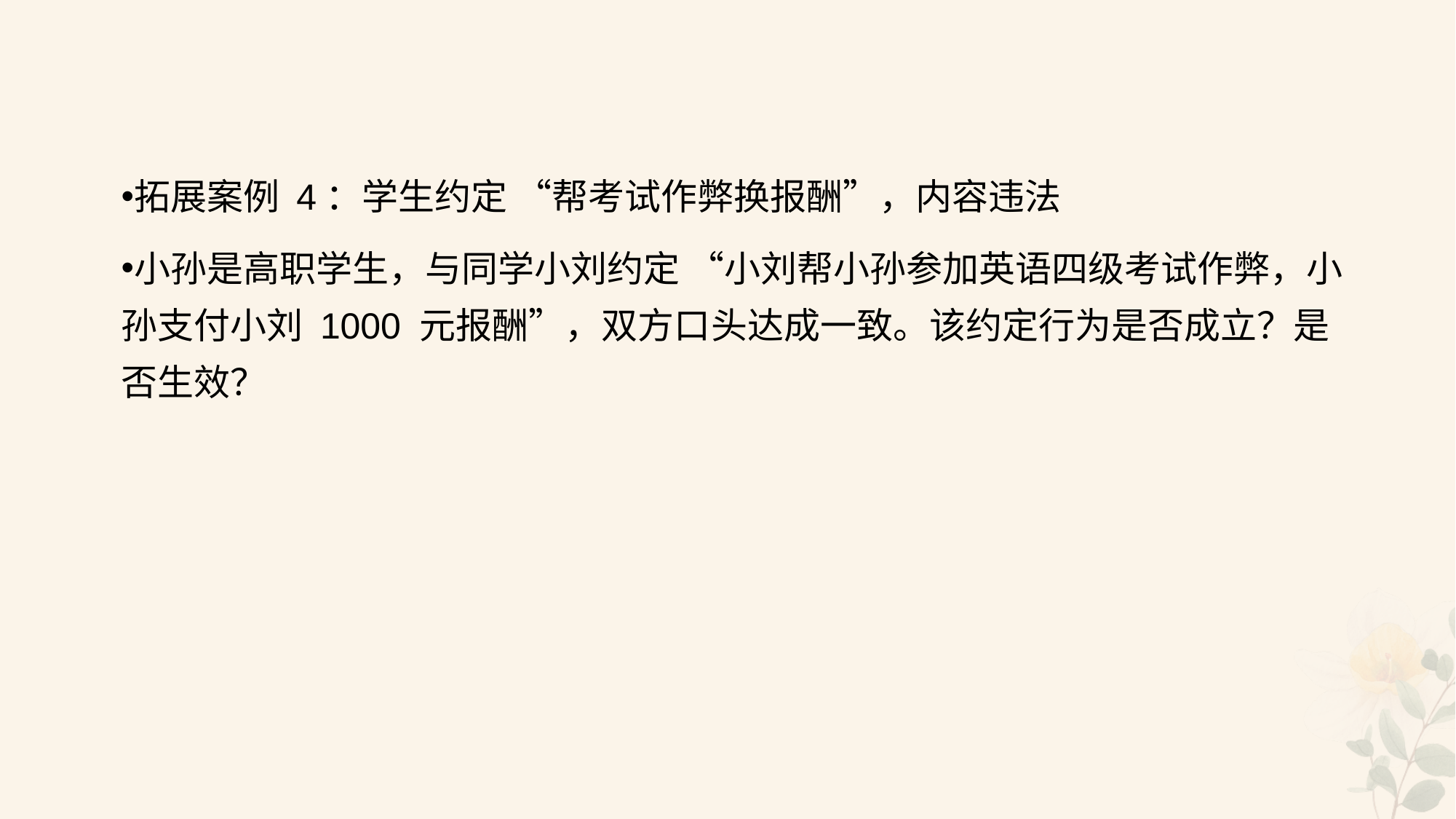

#
拓展案例 4：学生约定 “帮考试作弊换报酬”，内容违法
小孙是高职学生，与同学小刘约定 “小刘帮小孙参加英语四级考试作弊，小孙支付小刘 1000 元报酬”，双方口头达成一致。该约定行为是否成立？是否生效？